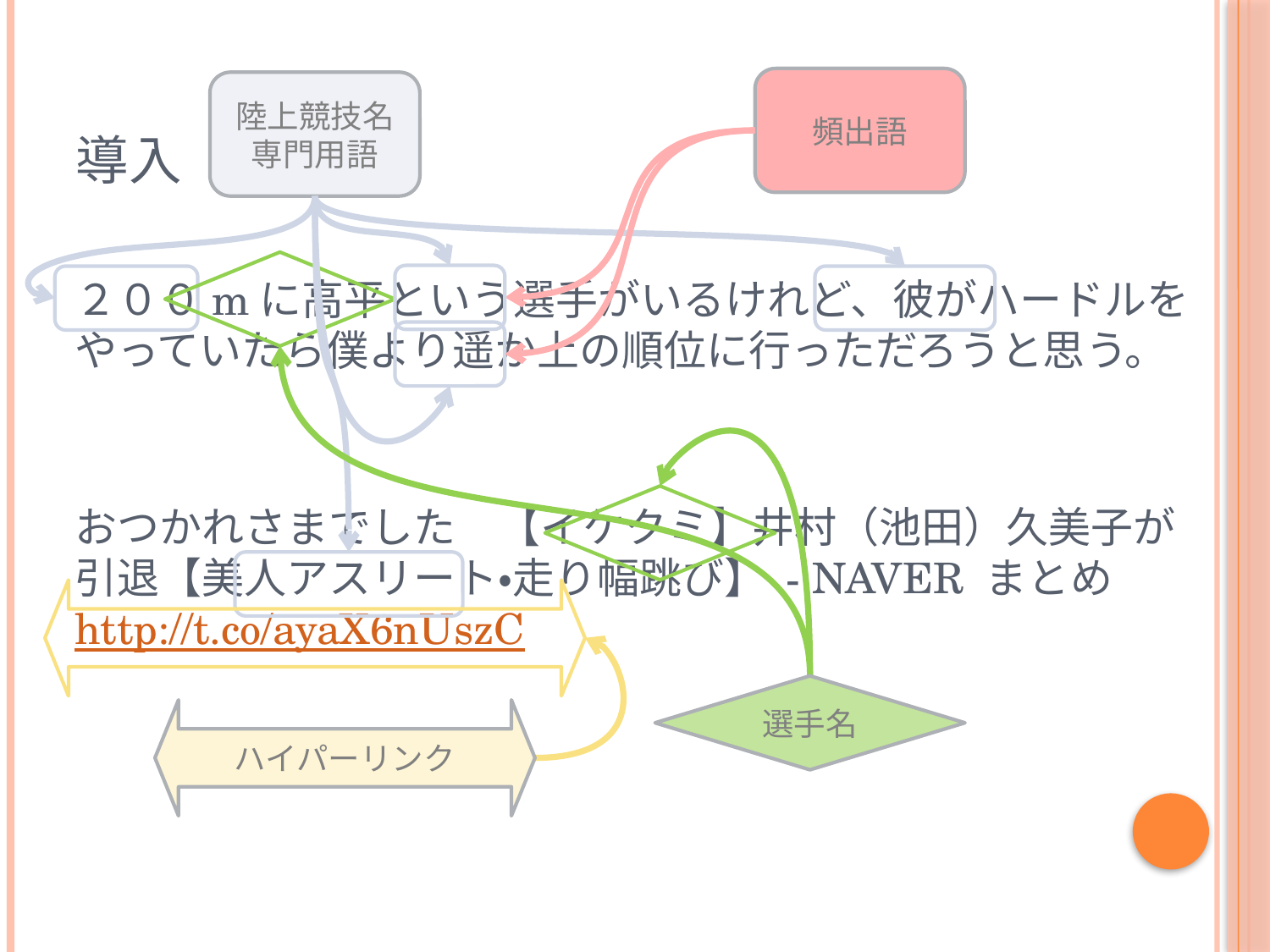

# 導入
頻出語
陸上競技名
専門用語

２００mに高平という選手がいるけれど、彼がハードルをやっていたら僕より遥か上の順位に行っただろうと思う。

おつかれさまでした　【イケクミ】井村（池田）久美子が引退【美人アスリート・走り幅跳び】 - NAVER まとめ http://t.co/ayaX6nUszC

選手名
ハイパーリンク